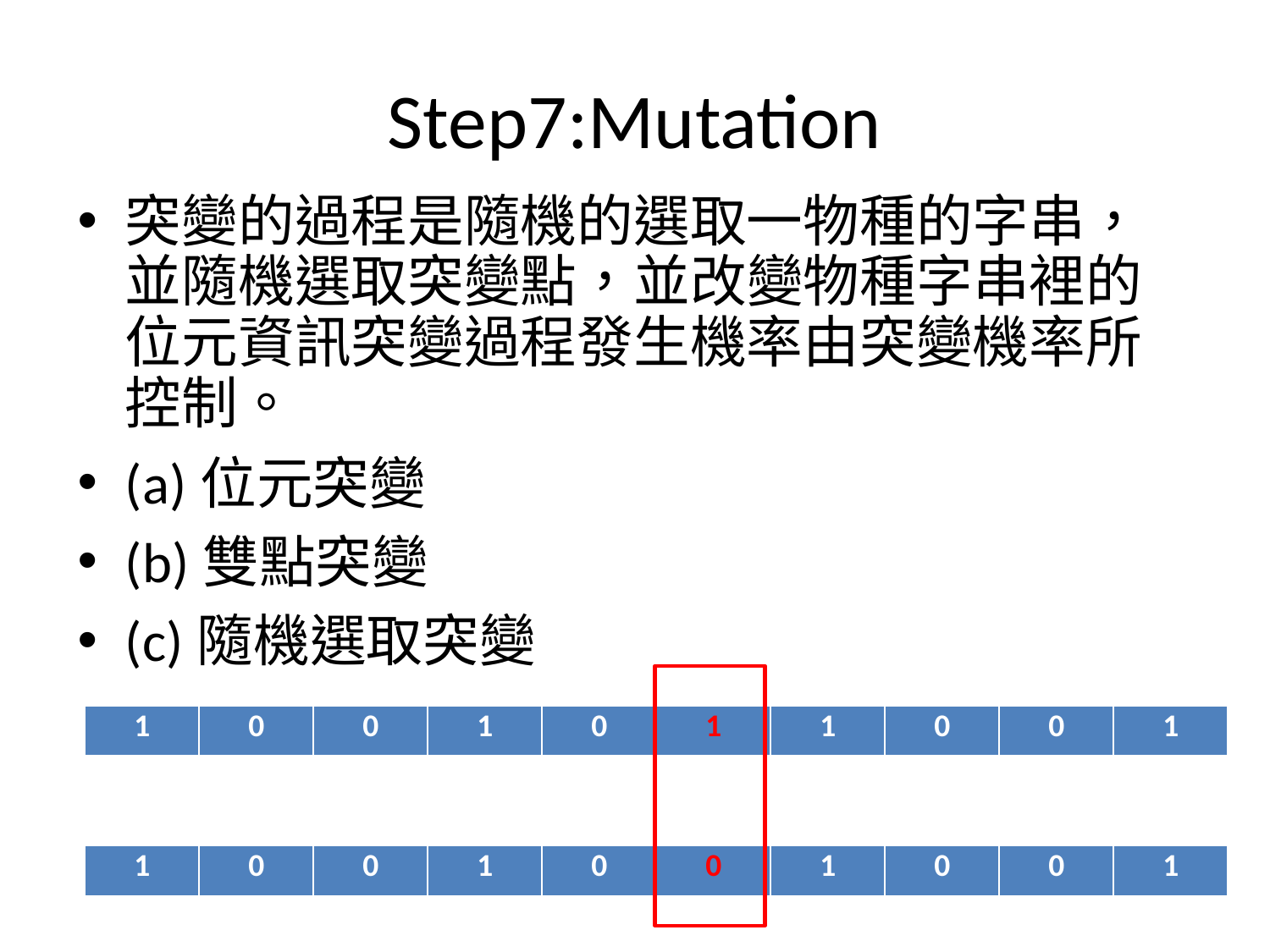

# Step7:Mutation
突變的過程是隨機的選取一物種的字串，並隨機選取突變點，並改變物種字串裡的位元資訊突變過程發生機率由突變機率所控制。
(a)位元突變
(b)雙點突變
(c)隨機選取突變

| 1 | 0 | 0 | 1 | 0 | 1 | 1 | 0 | 0 | 1 |
| --- | --- | --- | --- | --- | --- | --- | --- | --- | --- |
| 1 | 0 | 0 | 1 | 0 | 0 | 1 | 0 | 0 | 1 |
| --- | --- | --- | --- | --- | --- | --- | --- | --- | --- |